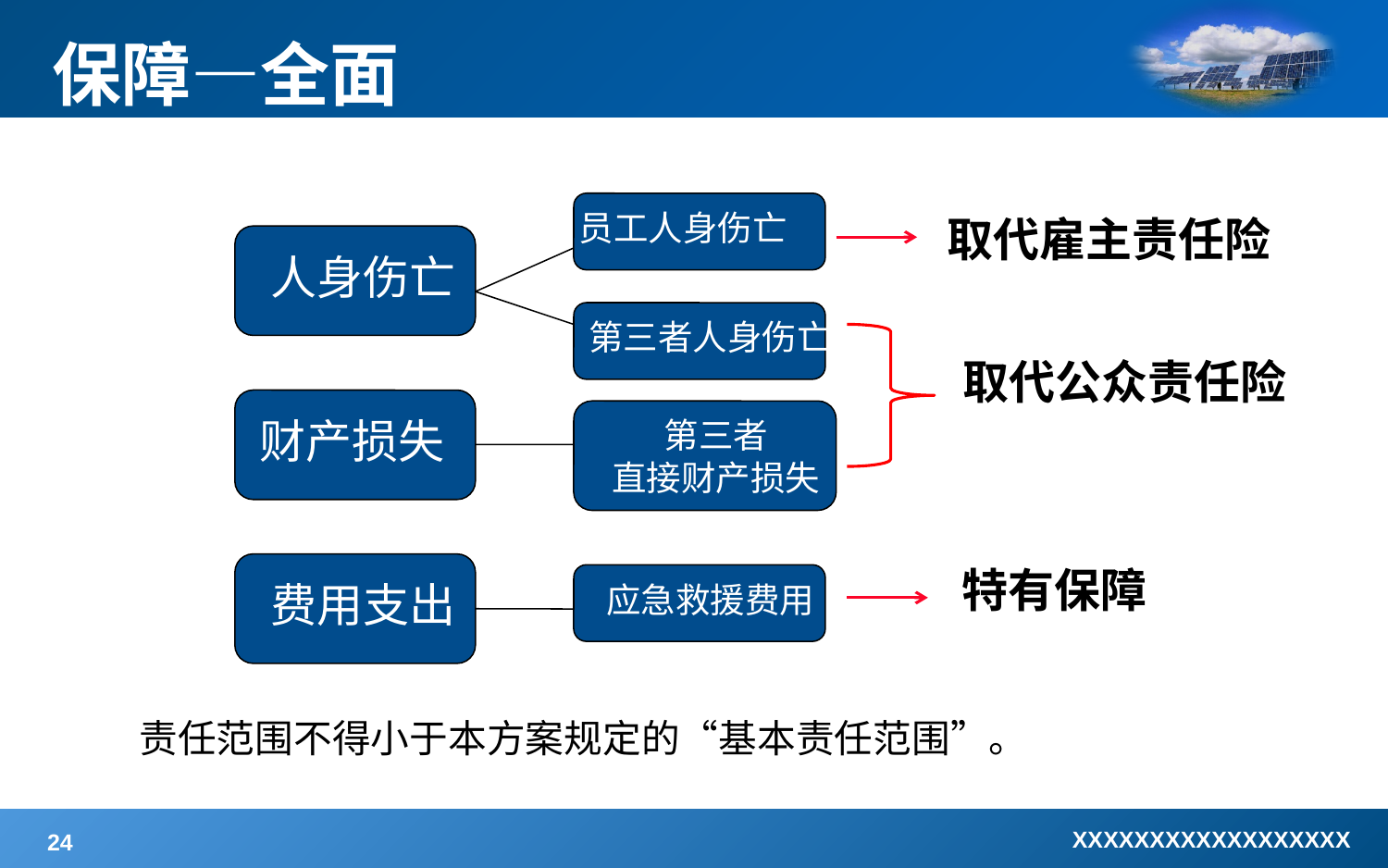

保障—全面

员工人身伤亡
取代雇主责任险

人身伤亡

第三者人身伤亡

取代公众责任险

财产损失
第三者
直接财产损失

特有保障

费用支出
应急救援费用

责任范围不得小于本方案规定的“基本责任范围”。